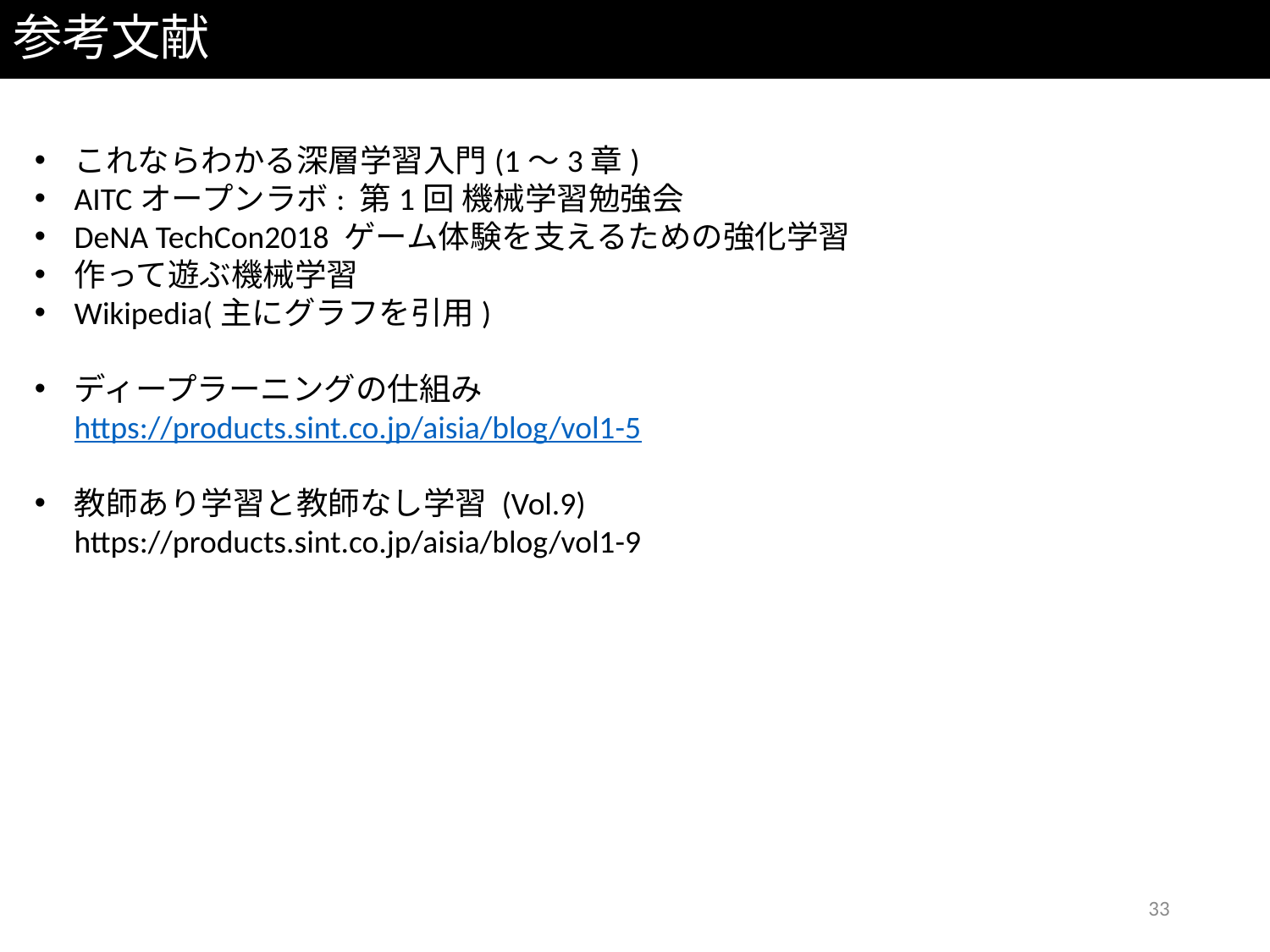

参考文献

これならわかる深層学習入門(1～3章)
AITCオープンラボ: 第1回 機械学習勉強会
DeNA TechCon2018 ゲーム体験を支えるための強化学習
作って遊ぶ機械学習
Wikipedia(主にグラフを引用)

ディープラーニングの仕組みhttps://products.sint.co.jp/aisia/blog/vol1-5

教師あり学習と教師なし学習 (Vol.9)
https://products.sint.co.jp/aisia/blog/vol1-9

33